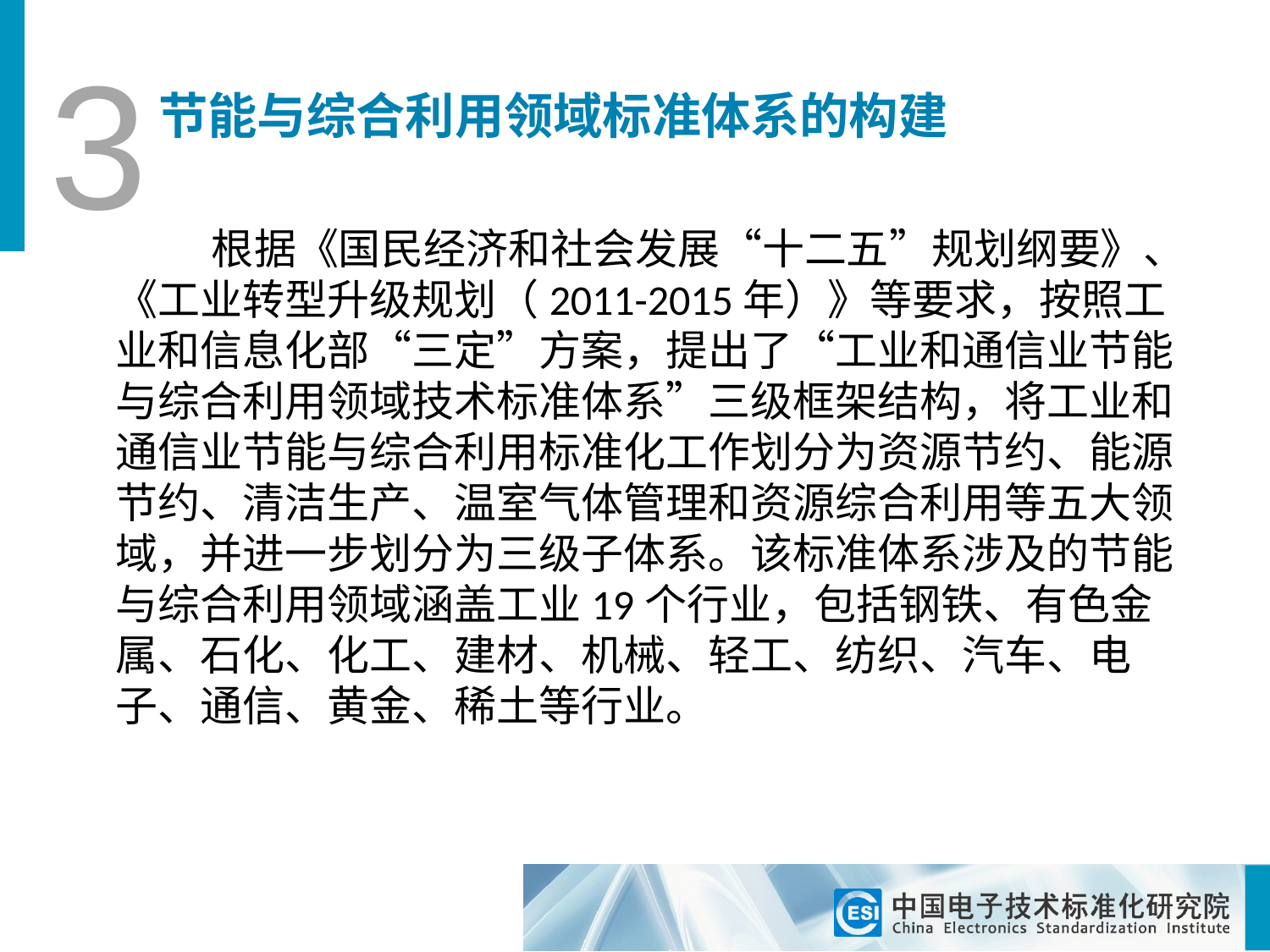

3
节能与综合利用领域标准体系的构建
         根据《国民经济和社会发展“十二五”规划纲要》、《工业转型升级规划（2011-2015年）》等要求，按照工业和信息化部“三定”方案，提出了“工业和通信业节能与综合利用领域技术标准体系”三级框架结构，将工业和通信业节能与综合利用标准化工作划分为资源节约、能源节约、清洁生产、温室气体管理和资源综合利用等五大领域，并进一步划分为三级子体系。该标准体系涉及的节能与综合利用领域涵盖工业19个行业，包括钢铁、有色金属、石化、化工、建材、机械、轻工、纺织、汽车、电子、通信、黄金、稀土等行业。